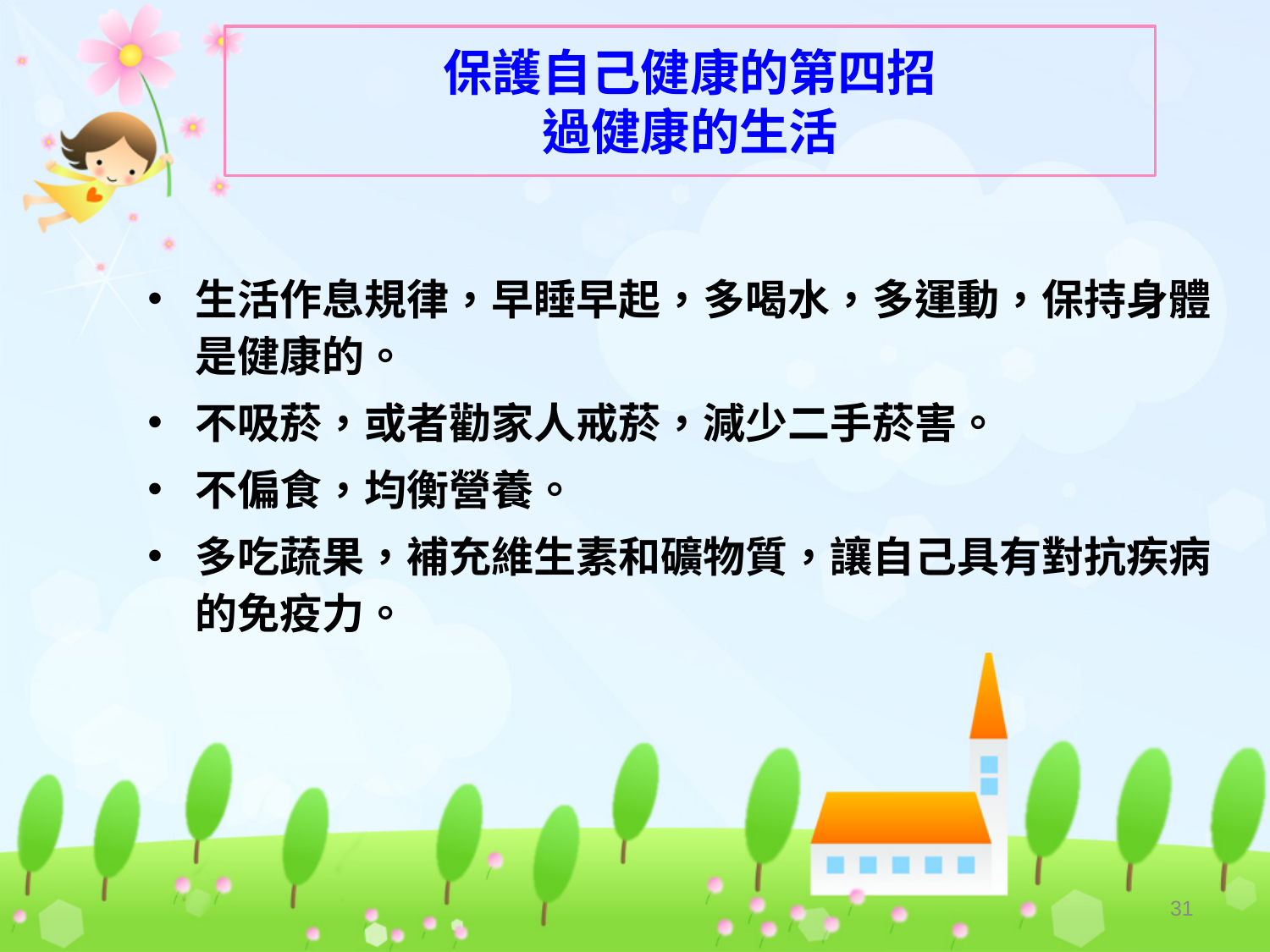

# 保護自己健康的第四招 過健康的生活
生活作息規律，早睡早起，多喝水，多運動，保持身體是健康的。
不吸菸，或者勸家人戒菸，減少二手菸害。
不偏食，均衡營養。
多吃蔬果，補充維生素和礦物質，讓自己具有對抗疾病的免疫力。

31